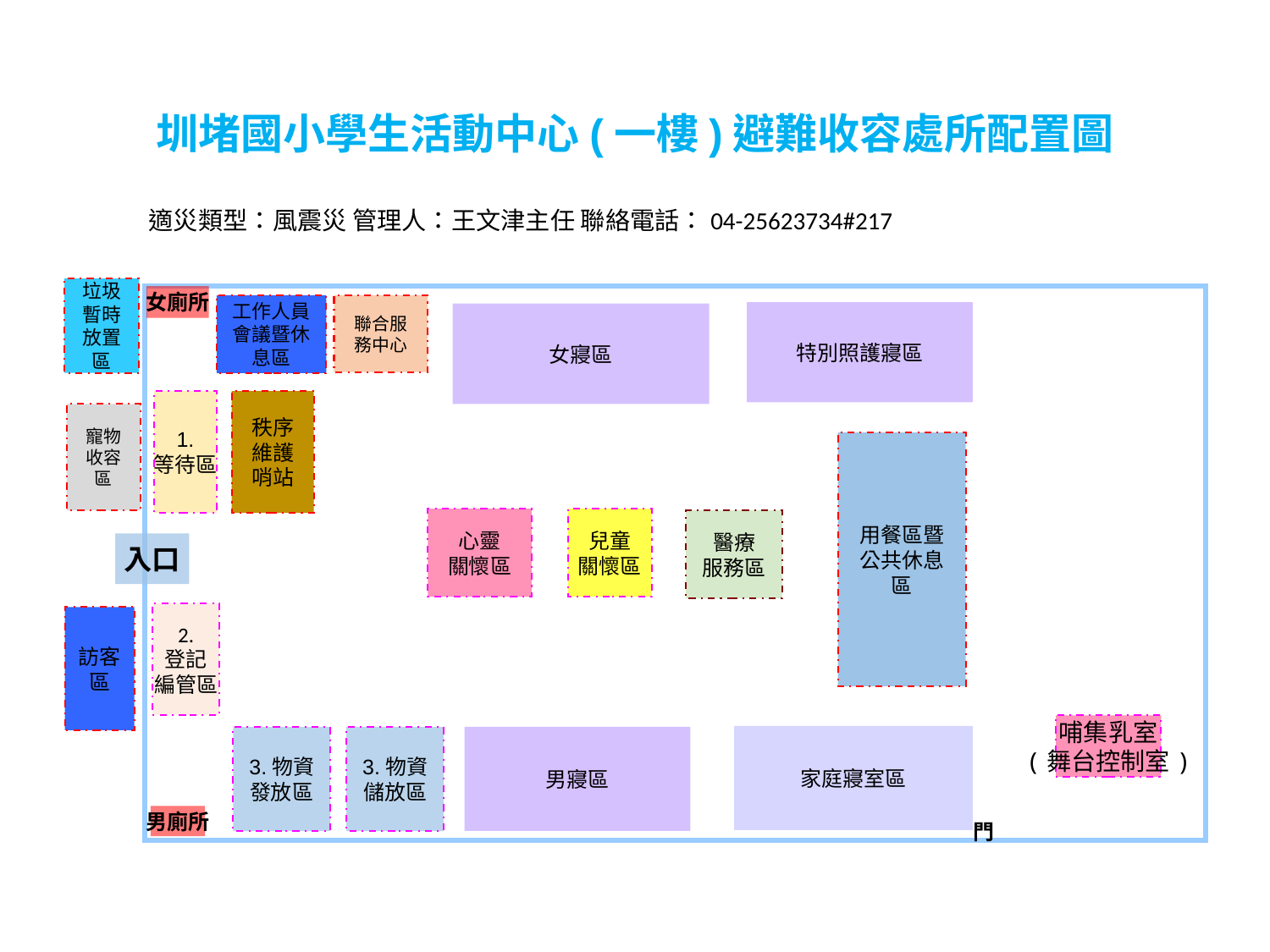

# 圳堵國小學生活動中心(一樓)避難收容處所配置圖
適災類型：風震災 管理人：王文津主任 聯絡電話：04-25623734#217
垃圾暫時
放置區

女廁所
工作人員會議暨休息區
聯合服務中心
特別照護寢區
女寢區
1.
等待區
秩序維護哨站
寵物
收容區
用餐區暨公共休息區
心靈
關懷區
兒童
關懷區
醫療
服務區
入口
2.
登記
編管區
訪客區
哺集乳室
(舞台控制室)
家庭寢室區

男寢區

3.物資
發放區
3.物資
儲放區
男廁所
門